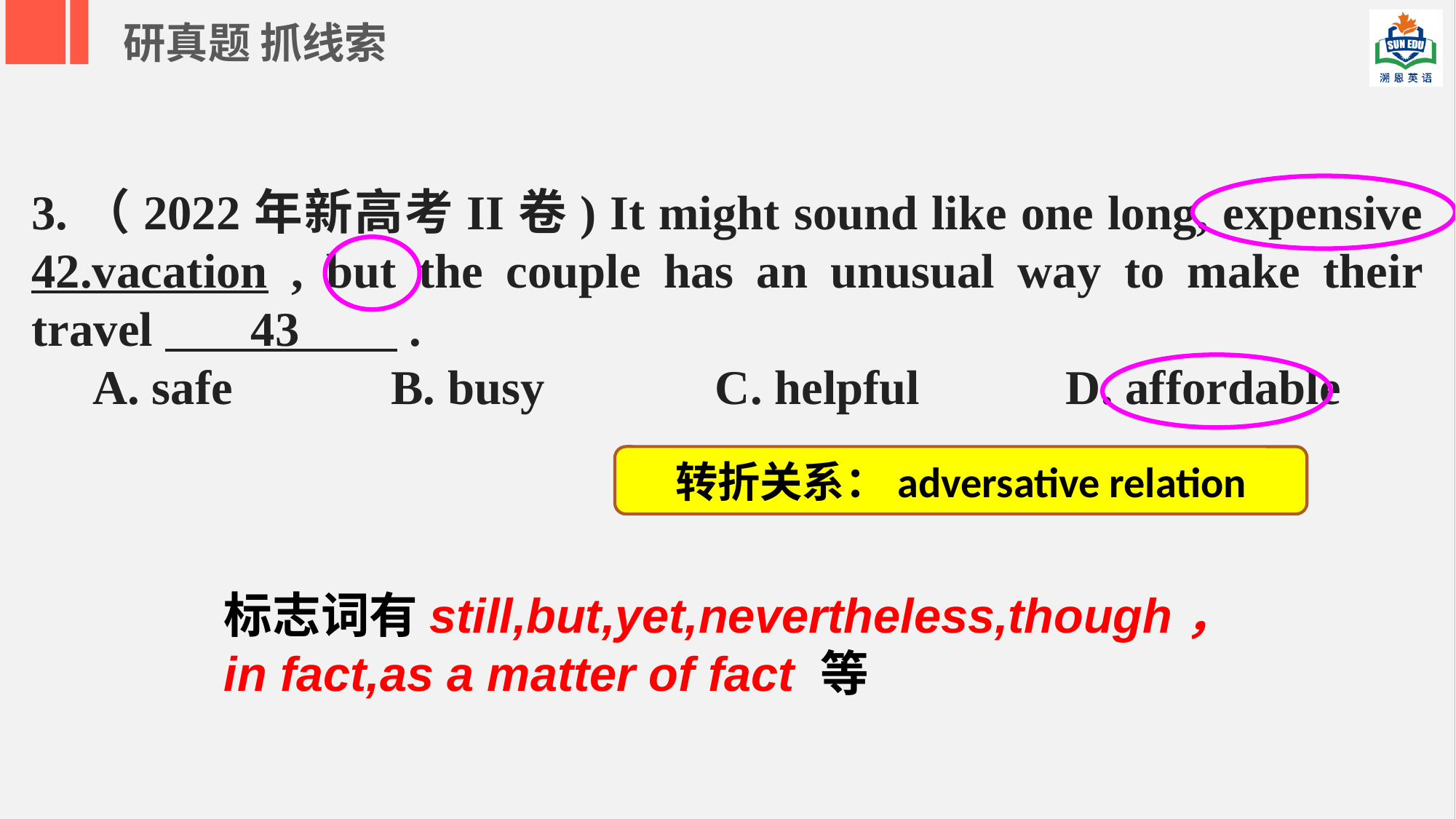

研真题 抓线索
3.（2022年新高考II卷) It might sound like one long, expensive 42.vacation , but the couple has an unusual way to make their travel        43         .
     A. safe             B. busy              C. helpful            D. affordable

转折关系：adversative relation
标志词有still,but,yet,nevertheless,though，in fact,as a matter of fact 等